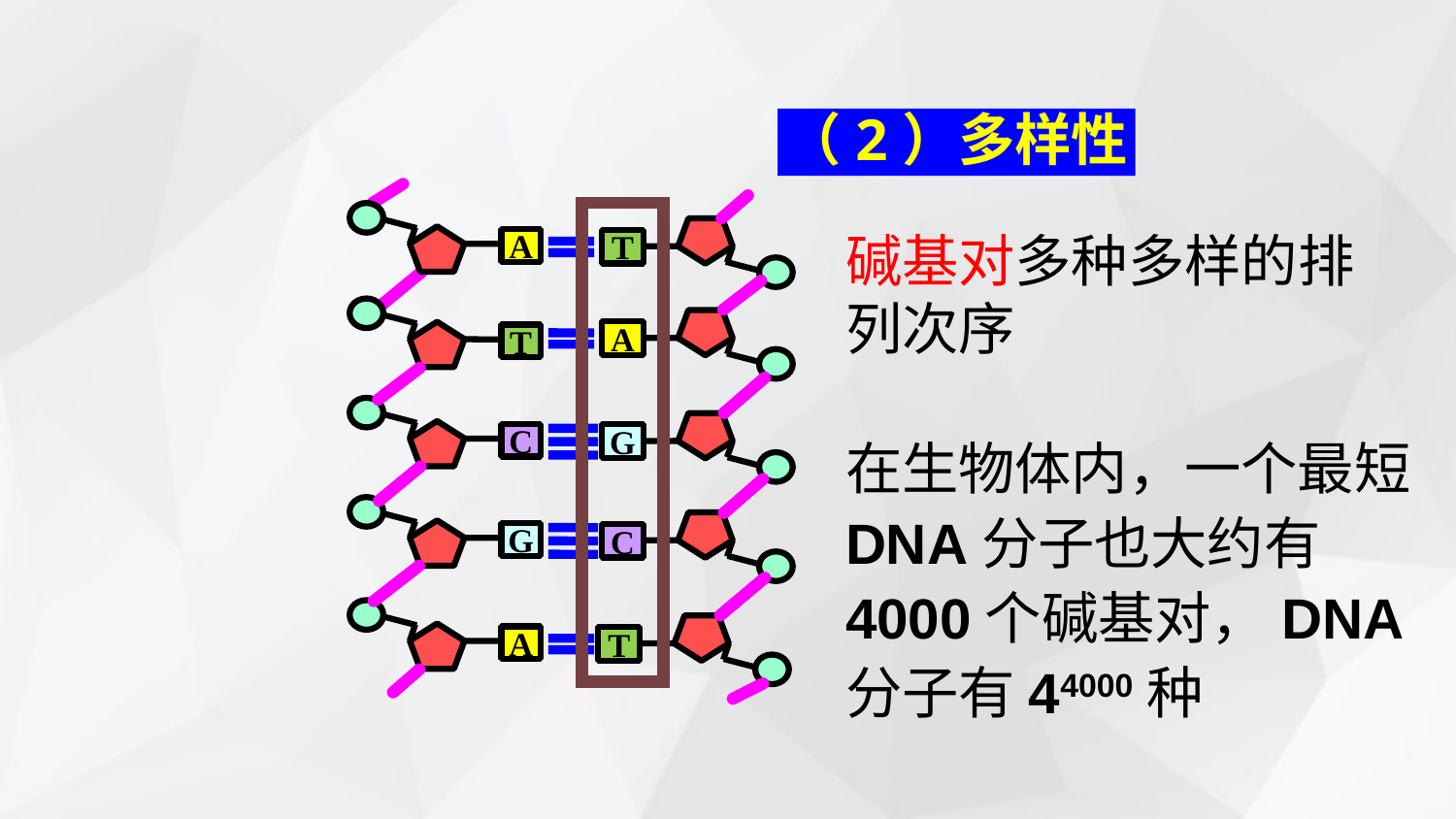

（2）多样性

A

T

碱基对多种多样的排列次序

T

A

C

G

在生物体内，一个最短DNA分子也大约有4000个碱基对，DNA分子有44000种

G

C

A

T